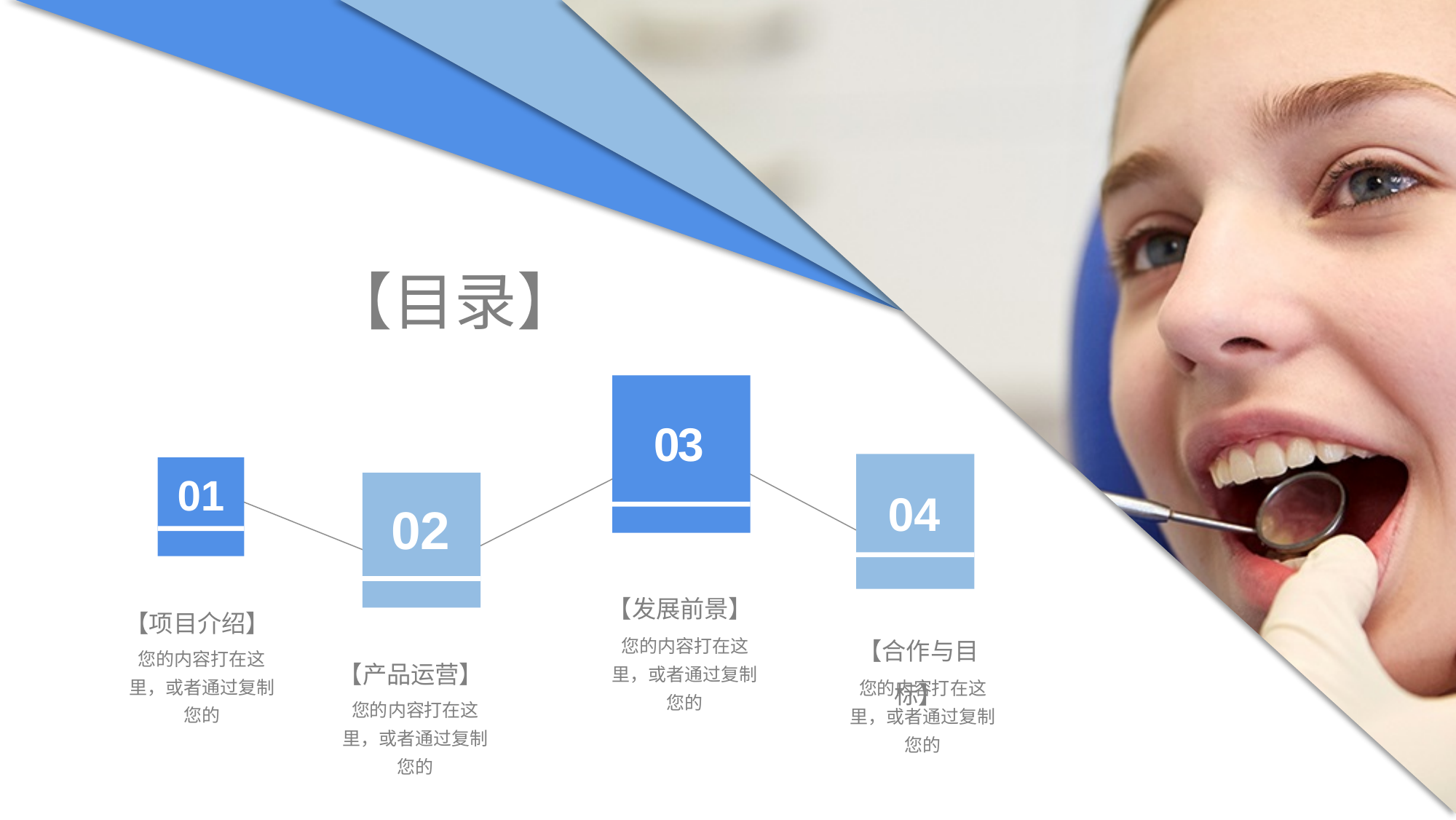

【目录】

03

04

01

02

【发展前景】
【项目介绍】
【合作与目标】
您的内容打在这里，或者通过复制您的
您的内容打在这里，或者通过复制您的
【产品运营】
您的内容打在这里，或者通过复制您的
您的内容打在这里，或者通过复制您的